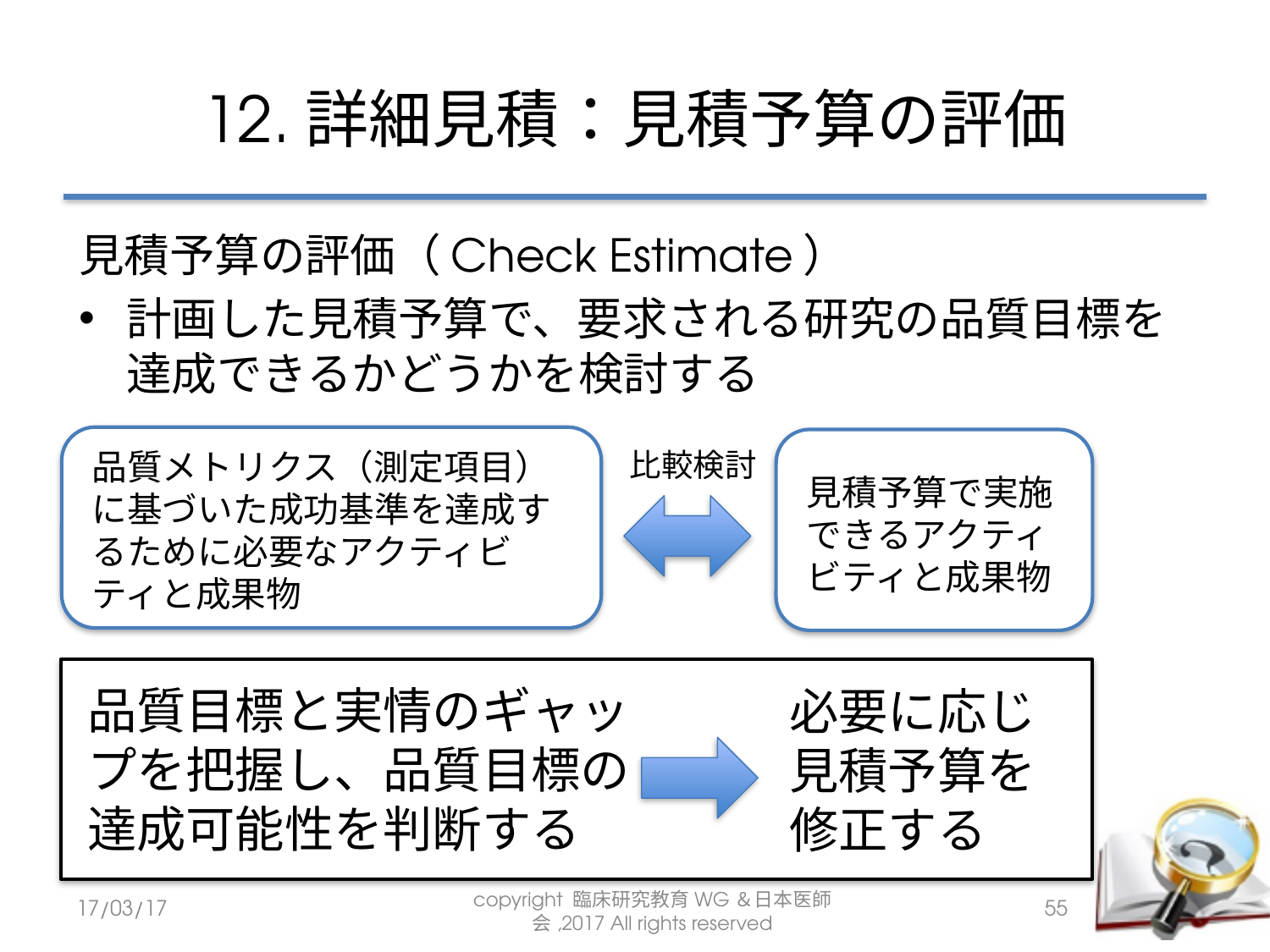

# 12.詳細見積：見積予算の評価
見積予算の評価（Check Estimate）
計画した見積予算で、要求される研究の品質目標を達成できるかどうかを検討する

品質メトリクス（測定項目）に基づいた成功基準を達成するために必要なアクティビティと成果物
比較検討
見積予算で実施できるアクティビティと成果物

品質目標と実情のギャップを把握し、品質目標の達成可能性を判断する
必要に応じ見積予算を修正する

17/03/17
copyright 臨床研究教育WG＆日本医師会,2017 All rights reserved
55